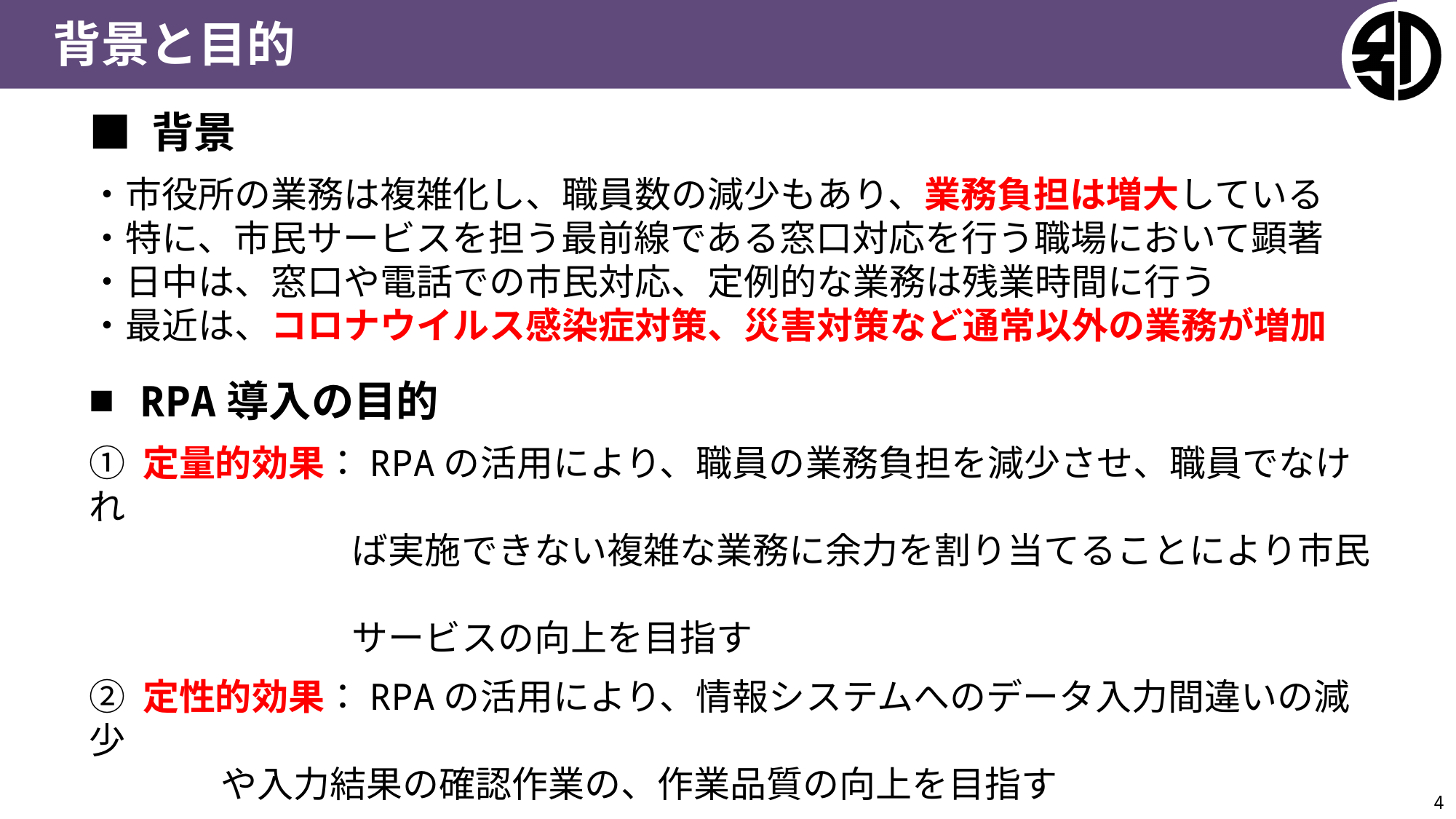

背景と目的
■ 背景

・市役所の業務は複雑化し、職員数の減少もあり、業務負担は増大している
・特に、市民サービスを担う最前線である窓口対応を行う職場において顕著
・日中は、窓口や電話での市民対応、定例的な業務は残業時間に行う
・最近は、コロナウイルス感染症対策、災害対策など通常以外の業務が増加

■ RPA導入の目的

① 定量的効果：RPAの活用により、職員の業務負担を減少させ、職員でなけれ
　　　　　　　 ば実施できない複雑な業務に余力を割り当てることにより市民
　　　　　　　 サービスの向上を目指す

② 定性的効果：RPAの活用により、情報システムへのデータ入力間違いの減少
               や入力結果の確認作業の、作業品質の向上を目指す

③ 心理的効果：住民サービスに影響のある事務処理をRPAに実施させることに
               より、職員の心理的負担の軽減を目指す